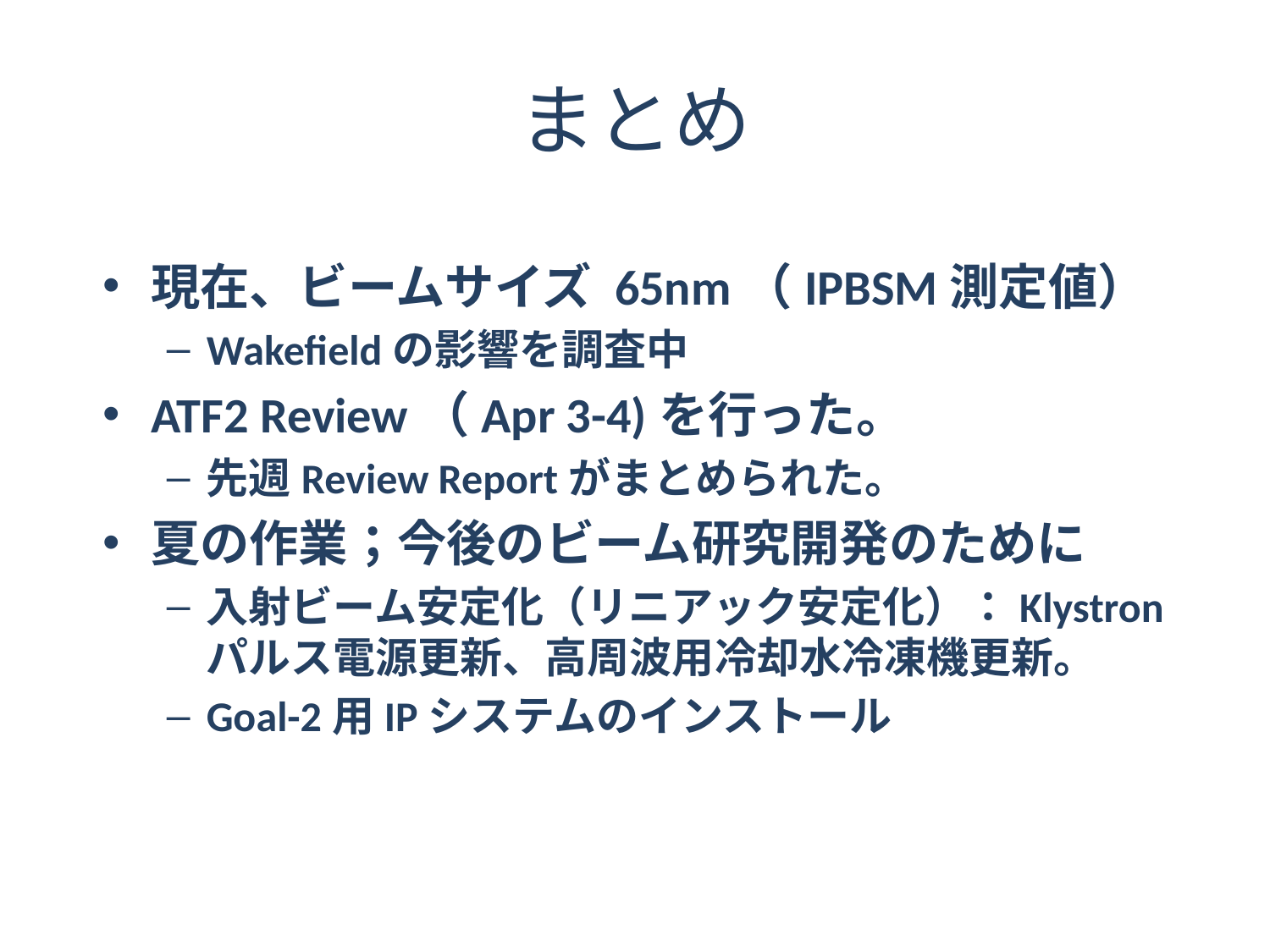

# まとめ
現在、ビームサイズ 65nm（IPBSM測定値）
Wakefieldの影響を調査中
ATF2 Review（Apr 3-4)を行った。
先週Review Reportがまとめられた。
夏の作業；今後のビーム研究開発のために
入射ビーム安定化（リニアック安定化）：Klystron パルス電源更新、高周波用冷却水冷凍機更新。
Goal-2用IPシステムのインストール